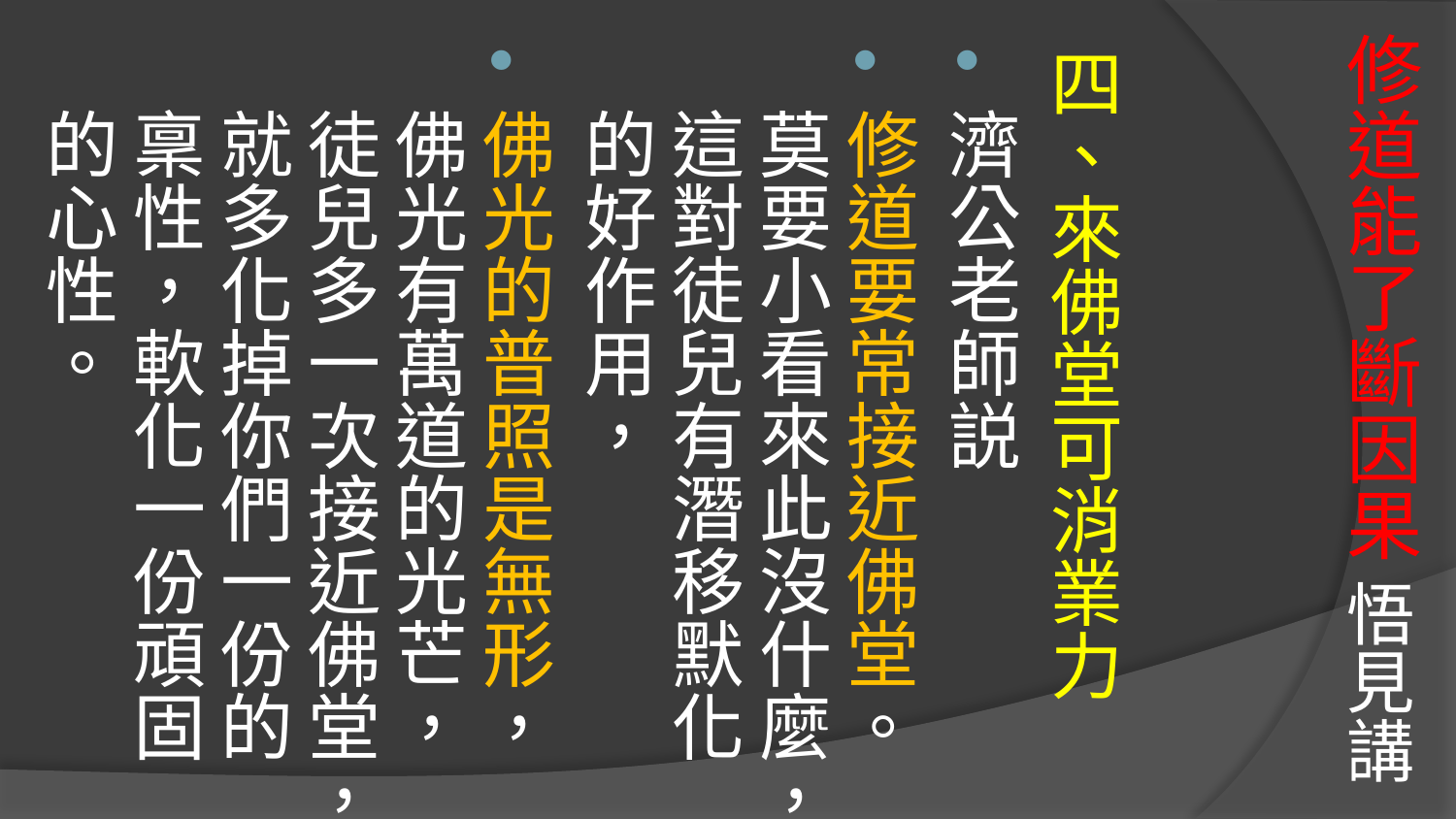

# 修道能了斷因果 悟見講
四、來佛堂可消業力
濟公老師説
修道要常接近佛堂。莫要小看來此沒什麼，這對徒兒有潛移默化的好作用，
佛光的普照是無形，佛光有萬道的光芒，徒兒多一次接近佛堂，就多化掉你們一份的稟性，軟化一份頑固的心性。